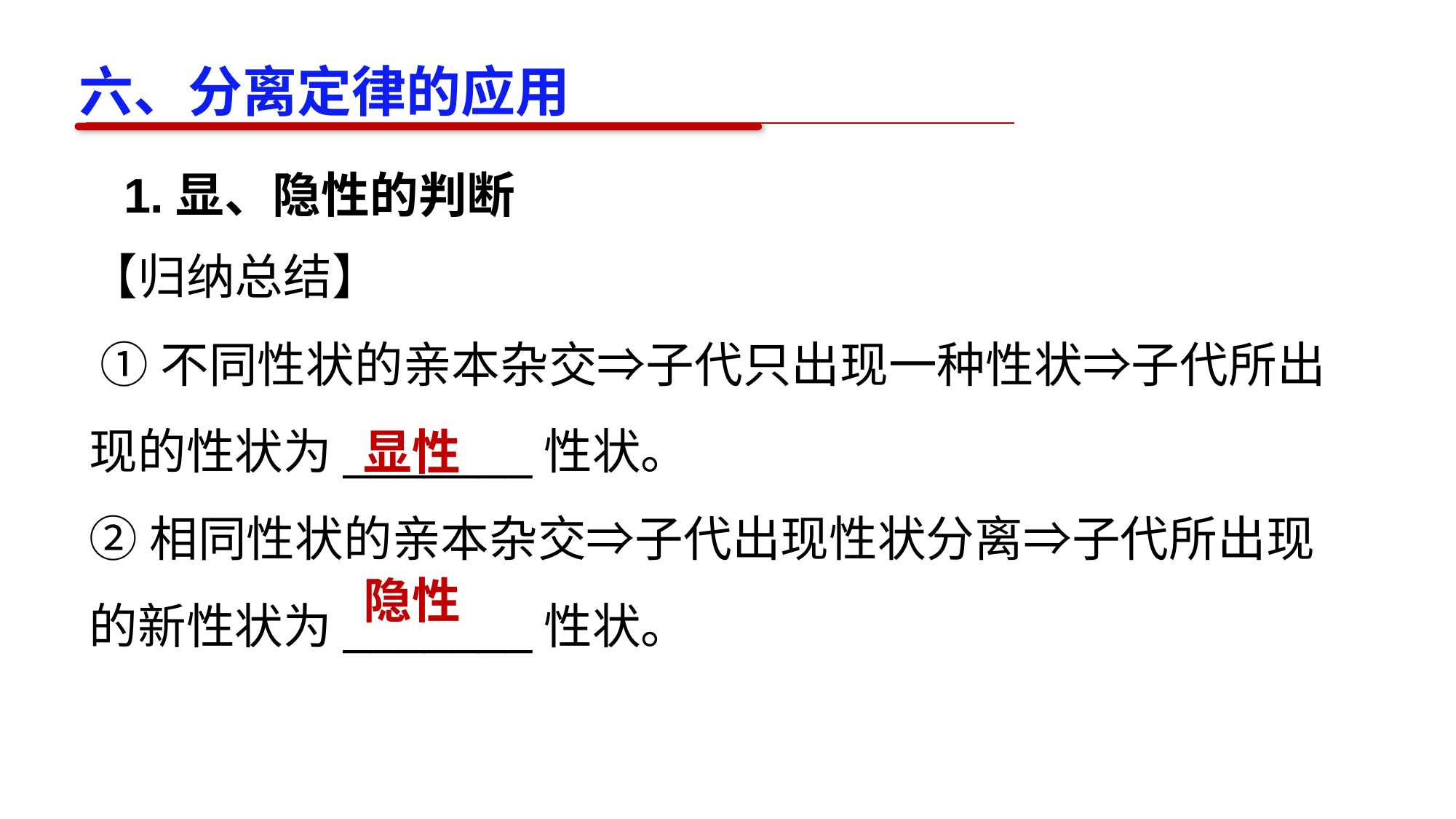

六、分离定律的应用

1.显、隐性的判断
【归纳总结】
 ①不同性状的亲本杂交⇒子代只出现一种性状⇒子代所出现的性状为_______性状。
②相同性状的亲本杂交⇒子代出现性状分离⇒子代所出现的新性状为_______性状。

显性
隐性